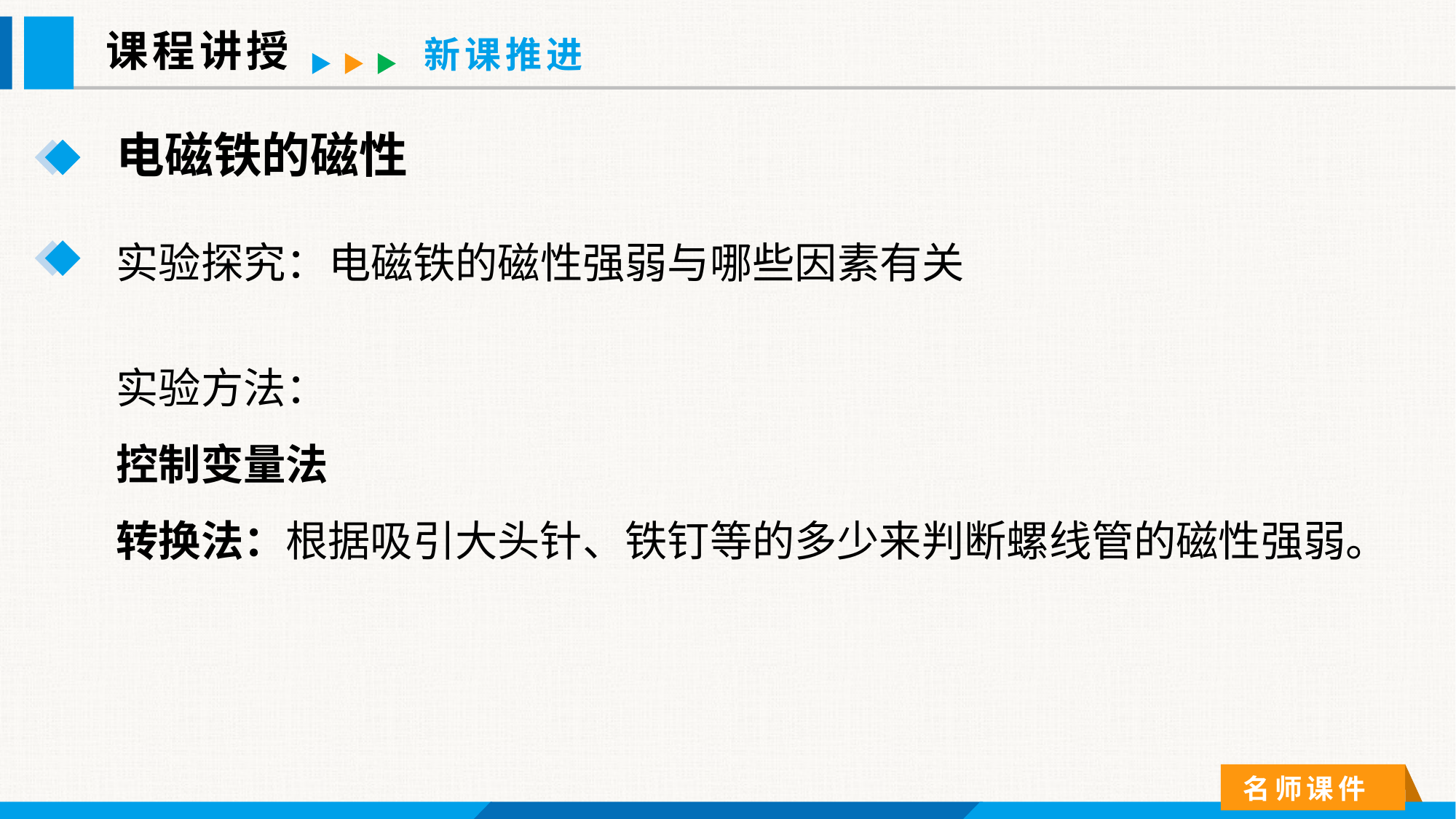

课程讲授
新课推进

电磁铁的磁性

实验探究：电磁铁的磁性强弱与哪些因素有关

实验方法：
控制变量法
转换法：根据吸引大头针、铁钉等的多少来判断螺线管的磁性强弱。